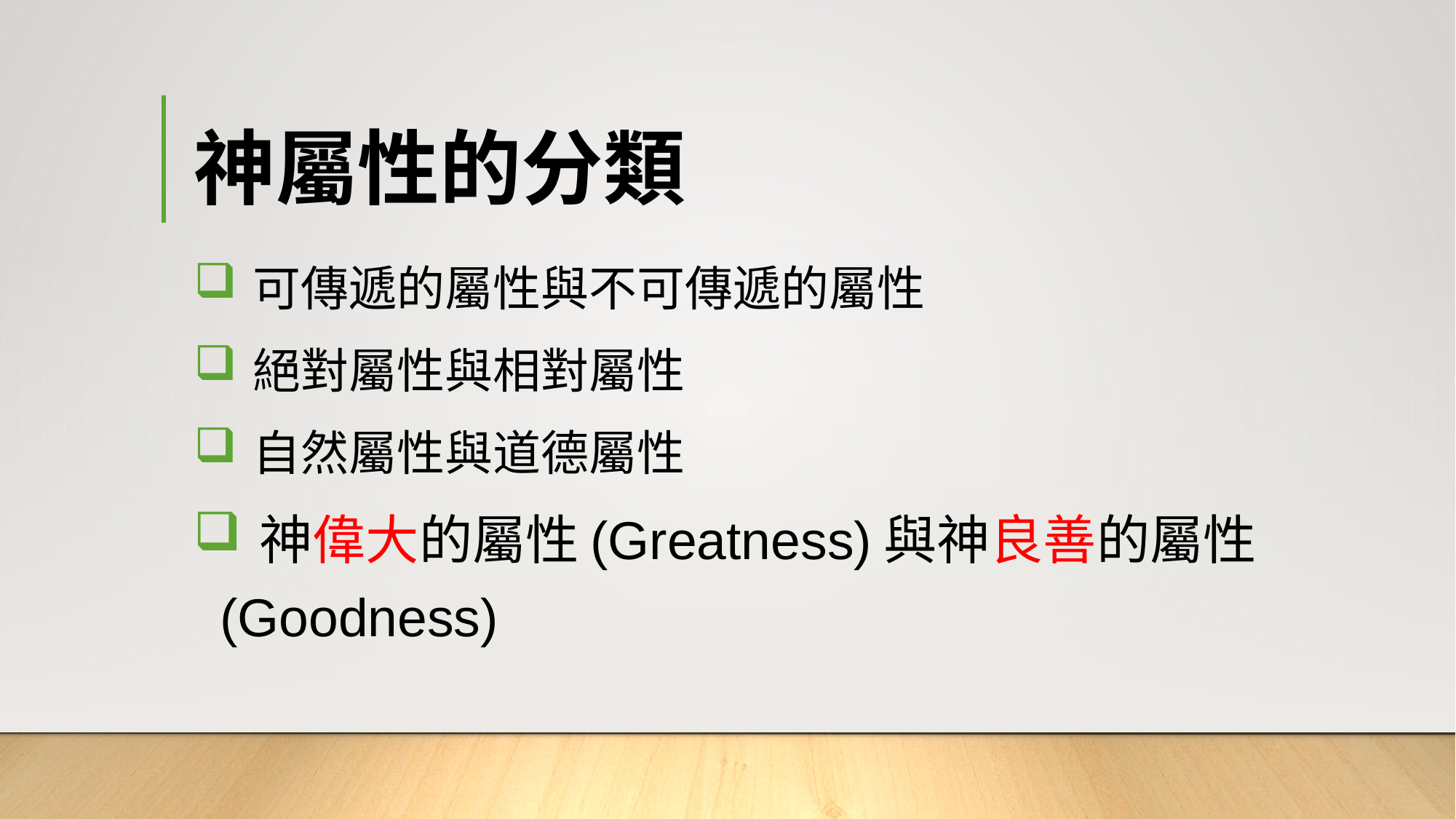

# 神屬性的分類
 可傳遞的屬性與不可傳遞的屬性
 絕對屬性與相對屬性
 自然屬性與道德屬性
 神偉大的屬性(Greatness)與神良善的屬性(Goodness)